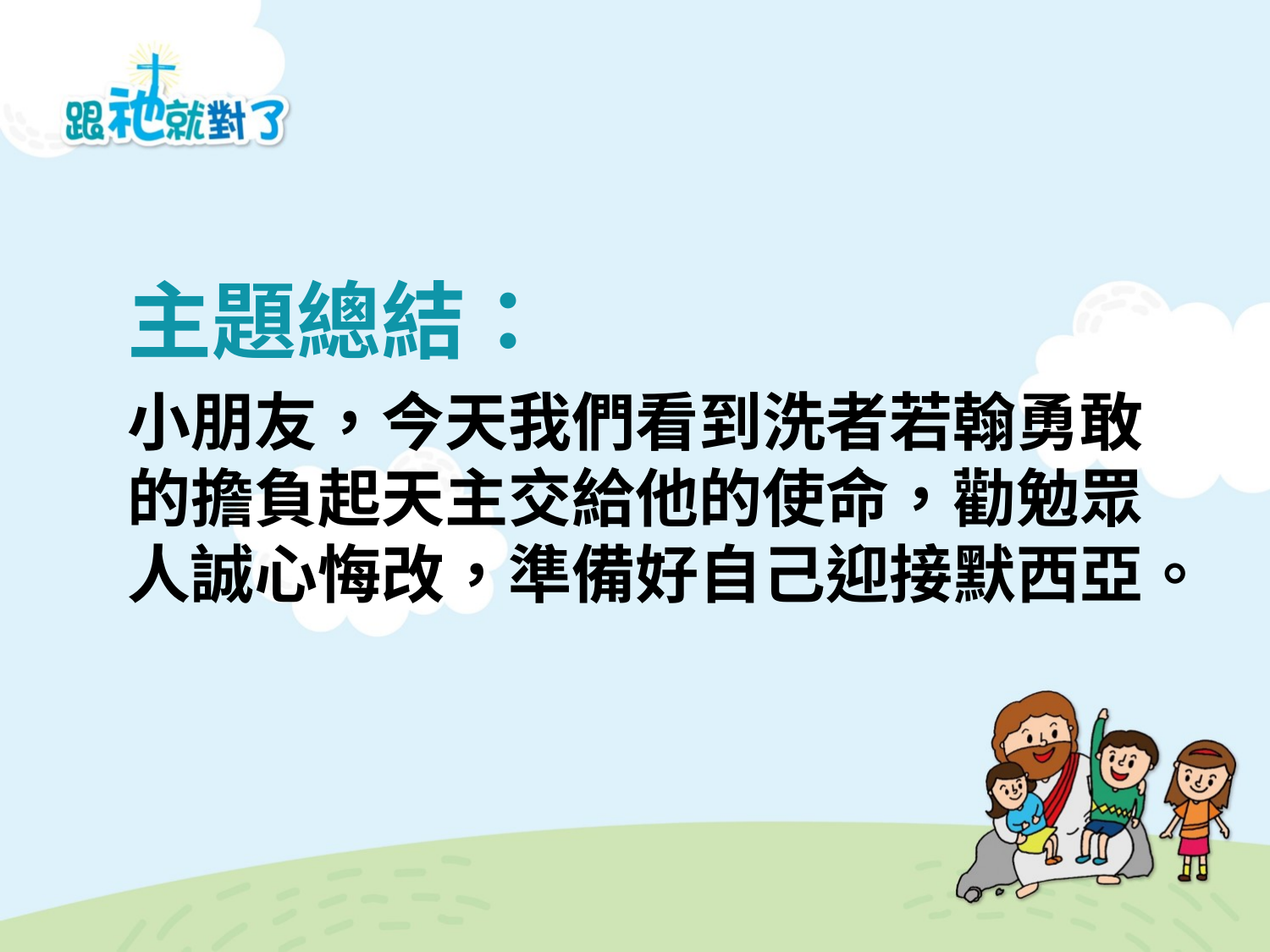

主題總結：
小朋友，今天我們看到洗者若翰勇敢的擔負起天主交給他的使命，勸勉眾人誠心悔改，準備好自己迎接默西亞。